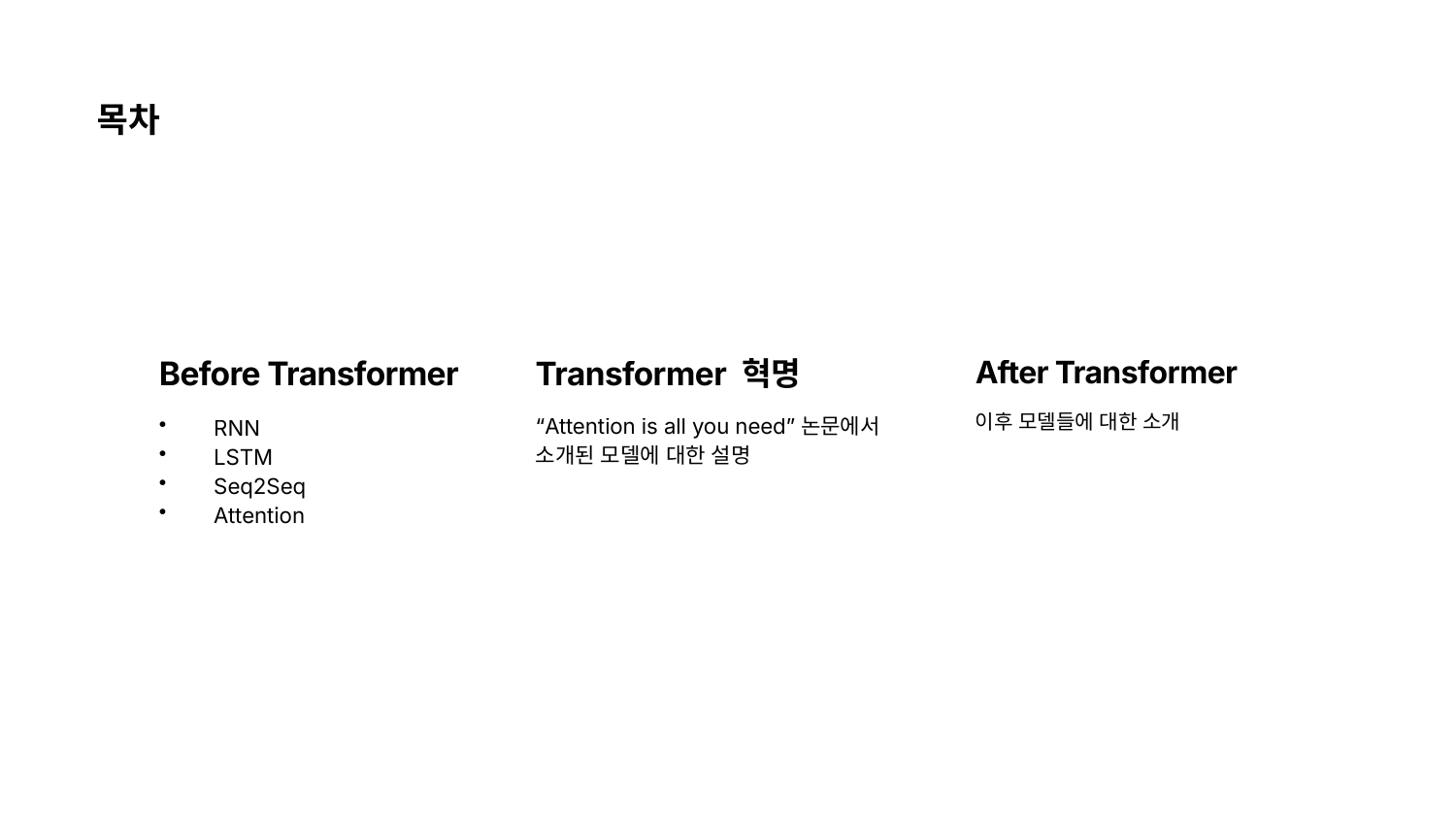

목차

Before Transformer

After Transformer

Transformer 혁명
이후 모델들에 대한 소개
“Attention is all you need”논문에서  소개된 모델에 대한 설명
RNN
LSTM
Seq2Seq
Attention